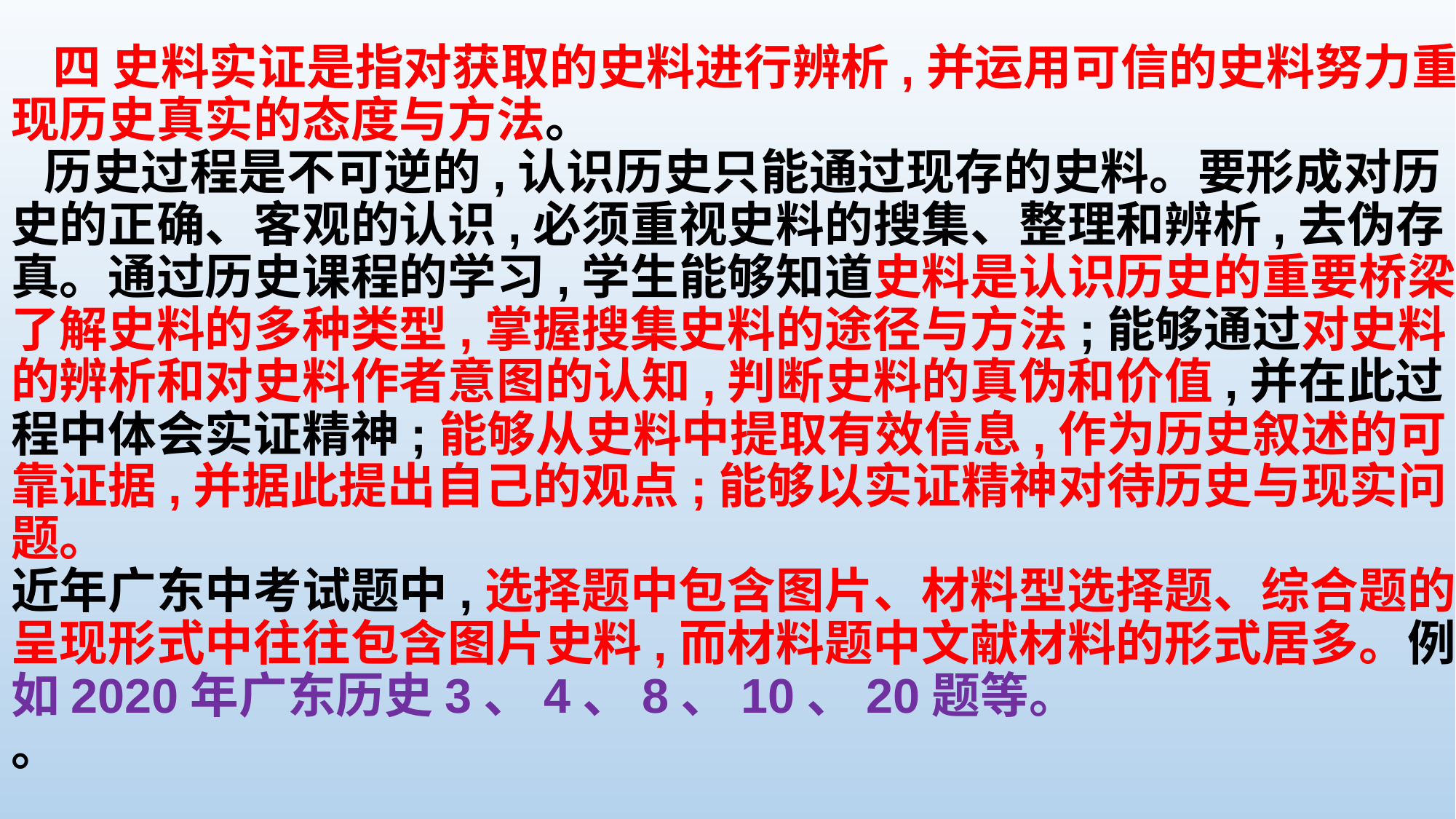

# 四 史料实证是指对获取的史料进行辨析,并运用可信的史料努力重现历史真实的态度与方法。 历史过程是不可逆的,认识历史只能通过现存的史料。要形成对历史的正确、客观的认识,必须重视史料的搜集、整理和辨析,去伪存真。通过历史课程的学习,学生能够知道史料是认识历史的重要桥梁,了解史料的多种类型,掌握搜集史料的途径与方法;能够通过对史料的辨析和对史料作者意图的认知,判断史料的真伪和价值,并在此过程中体会实证精神;能够从史料中提取有效信息,作为历史叙述的可靠证据,并据此提出自己的观点;能够以实证精神对待历史与现实问题。 近年广东中考试题中,选择题中包含图片、材料型选择题、综合题的呈现形式中往往包含图片史料,而材料题中文献材料的形式居多。例如2020年广东历史3、4、8、10、20题等。 。